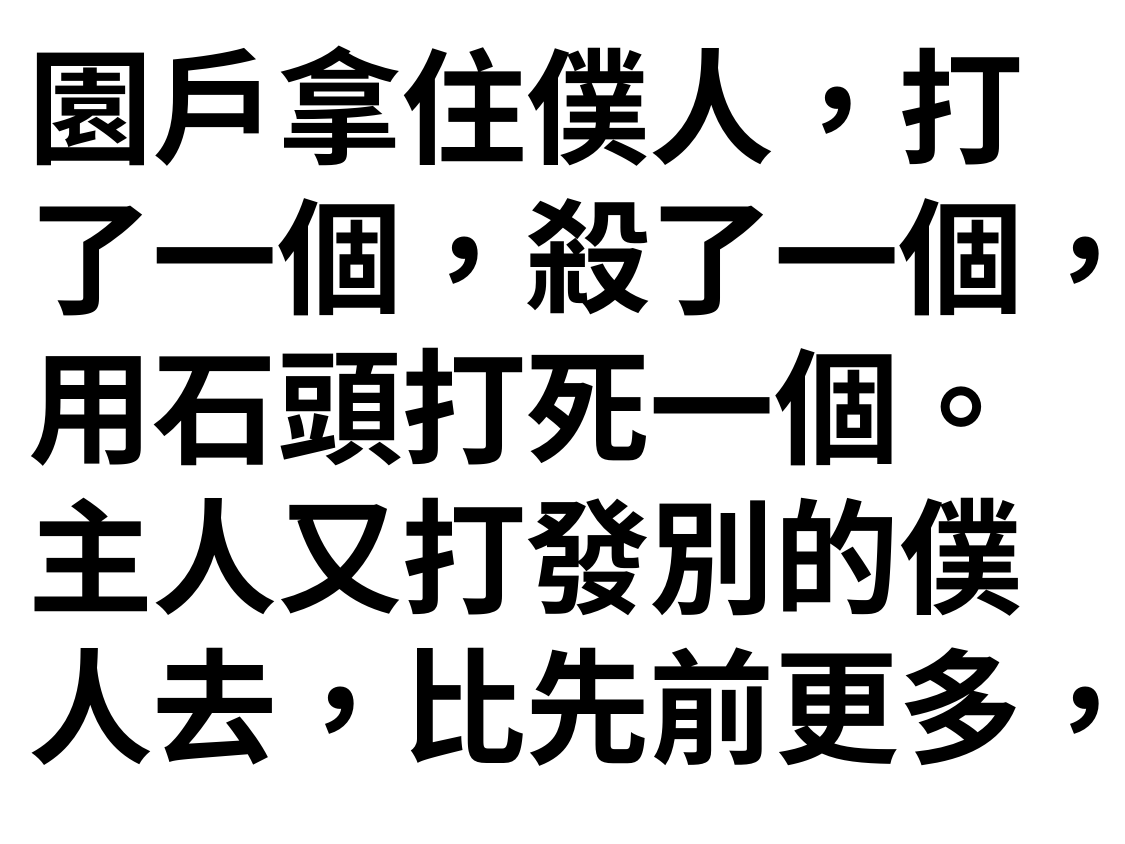

園戶拿住僕人，打了一個，殺了一個，用石頭打死一個。  主人又打發別的僕人去，比先前更多，